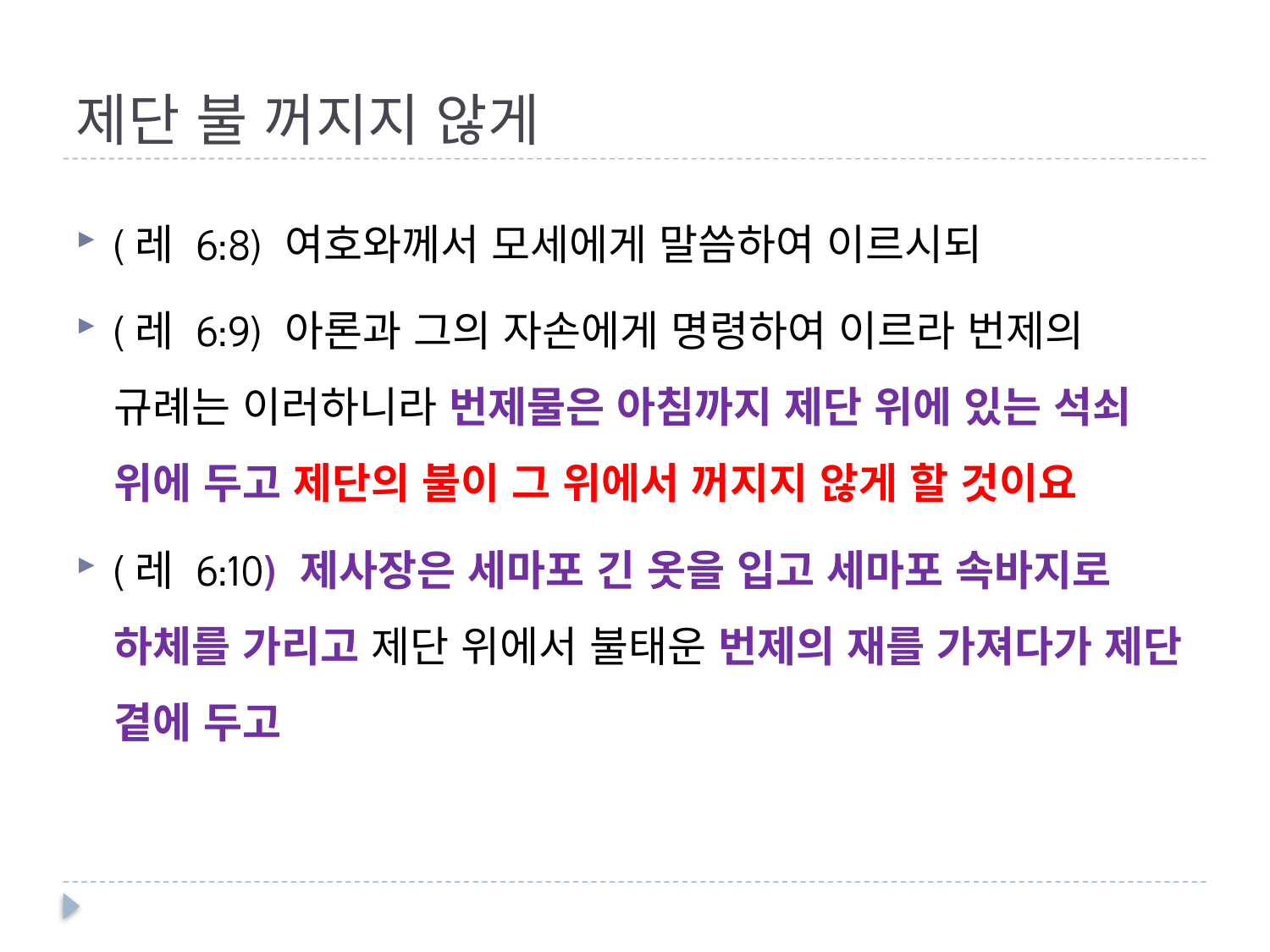

# 제단 불 꺼지지 않게
(레 6:8) 여호와께서 모세에게 말씀하여 이르시되
(레 6:9) 아론과 그의 자손에게 명령하여 이르라 번제의 규례는 이러하니라 번제물은 아침까지 제단 위에 있는 석쇠 위에 두고 제단의 불이 그 위에서 꺼지지 않게 할 것이요
(레 6:10) 제사장은 세마포 긴 옷을 입고 세마포 속바지로 하체를 가리고 제단 위에서 불태운 번제의 재를 가져다가 제단 곁에 두고